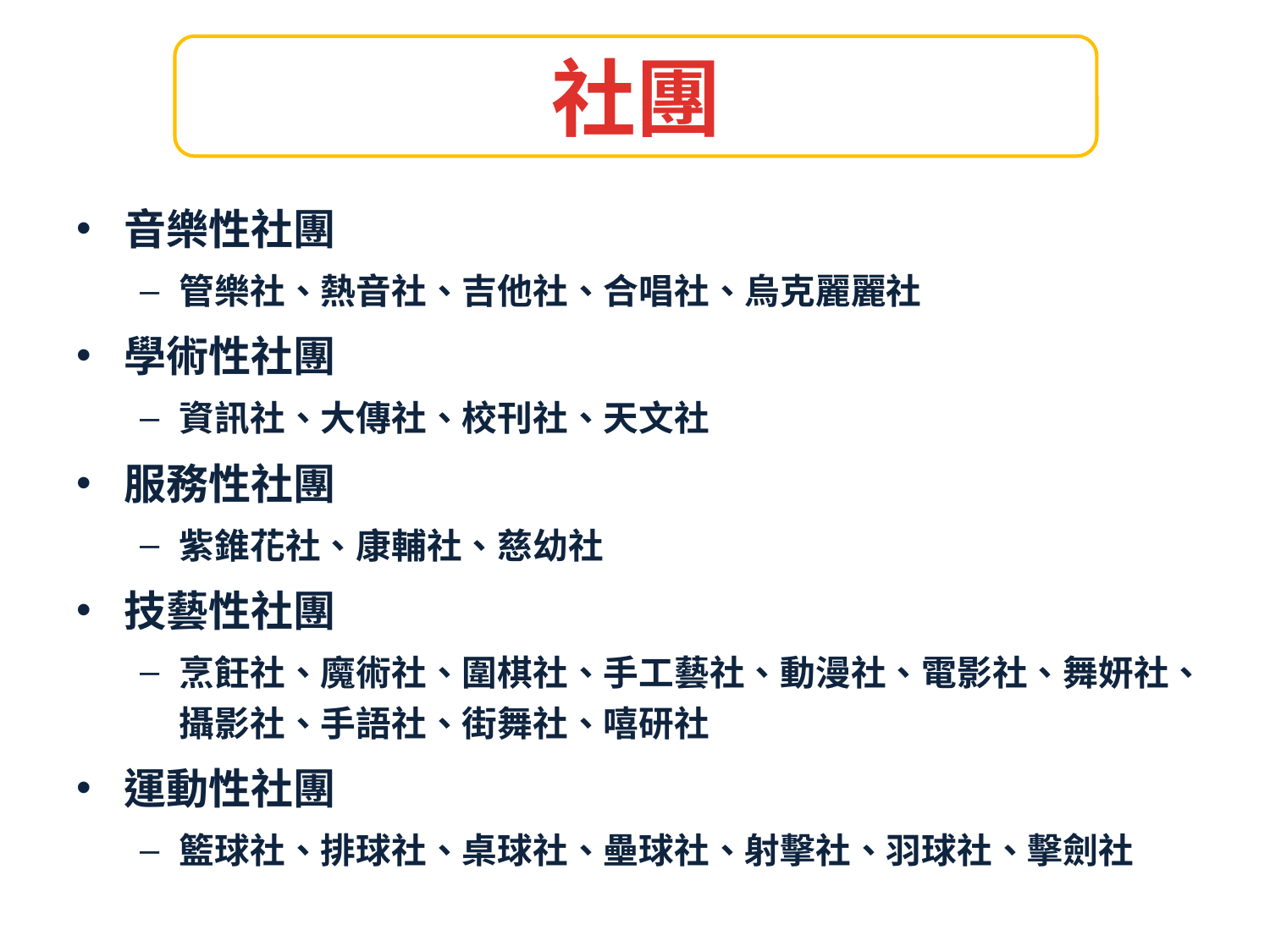

社團
音樂性社團
管樂社、熱音社、吉他社、合唱社、烏克麗麗社
學術性社團
資訊社、大傳社、校刊社、天文社
服務性社團
紫錐花社、康輔社、慈幼社
技藝性社團
烹飪社、魔術社、圍棋社、手工藝社、動漫社、電影社、舞妍社、攝影社、手語社、街舞社、嘻研社
運動性社團
籃球社、排球社、桌球社、壘球社、射擊社、羽球社、擊劍社